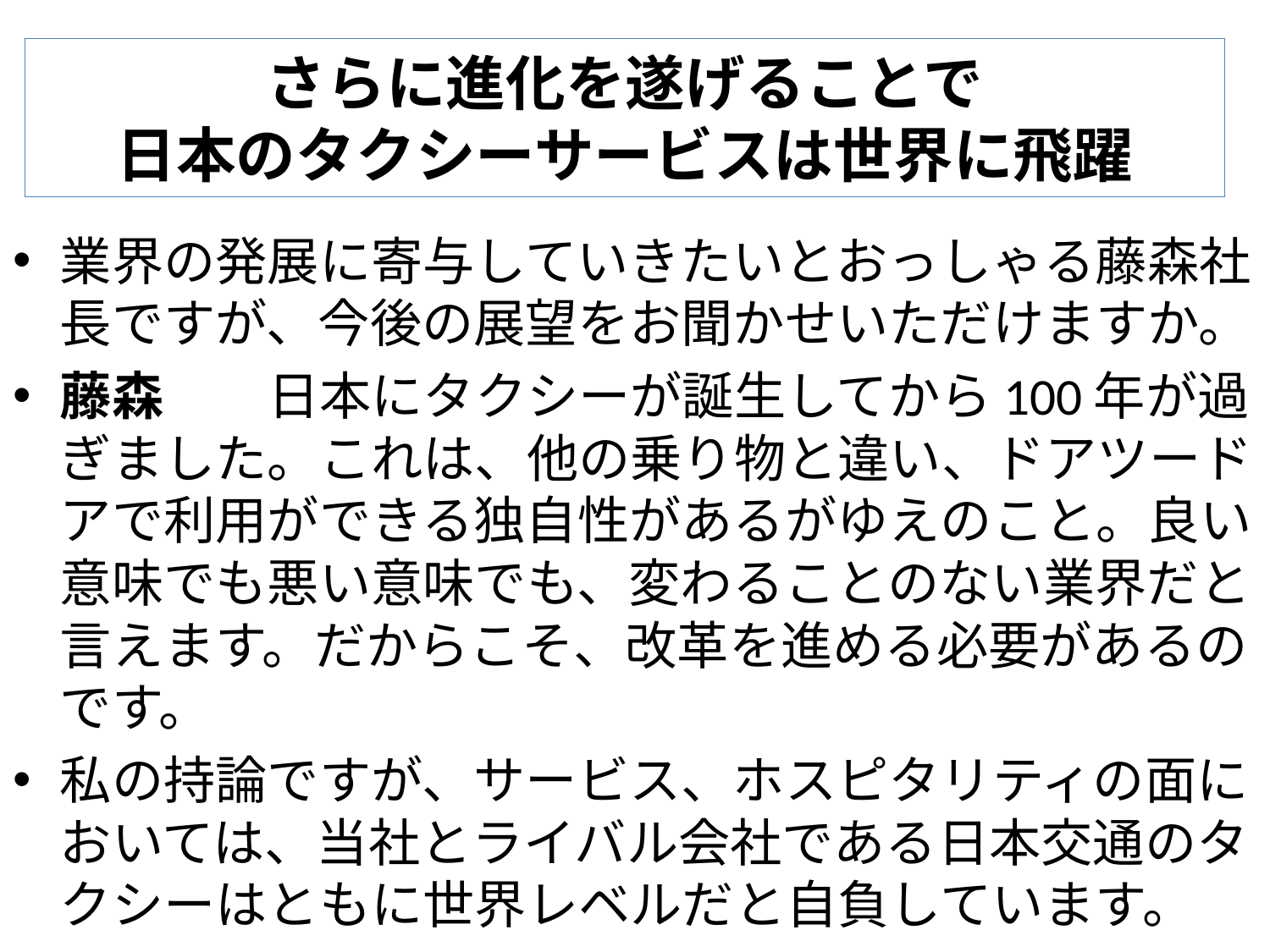

# さらに進化を遂げることで 日本のタクシーサービスは世界に飛躍
業界の発展に寄与していきたいとおっしゃる藤森社長ですが、今後の展望をお聞かせいただけますか。
藤森　　日本にタクシーが誕生してから100年が過ぎました。これは、他の乗り物と違い、ドアツードアで利用ができる独自性があるがゆえのこと。良い意味でも悪い意味でも、変わることのない業界だと言えます。だからこそ、改革を進める必要があるのです。
私の持論ですが、サービス、ホスピタリティの面においては、当社とライバル会社である日本交通のタクシーはともに世界レベルだと自負しています。